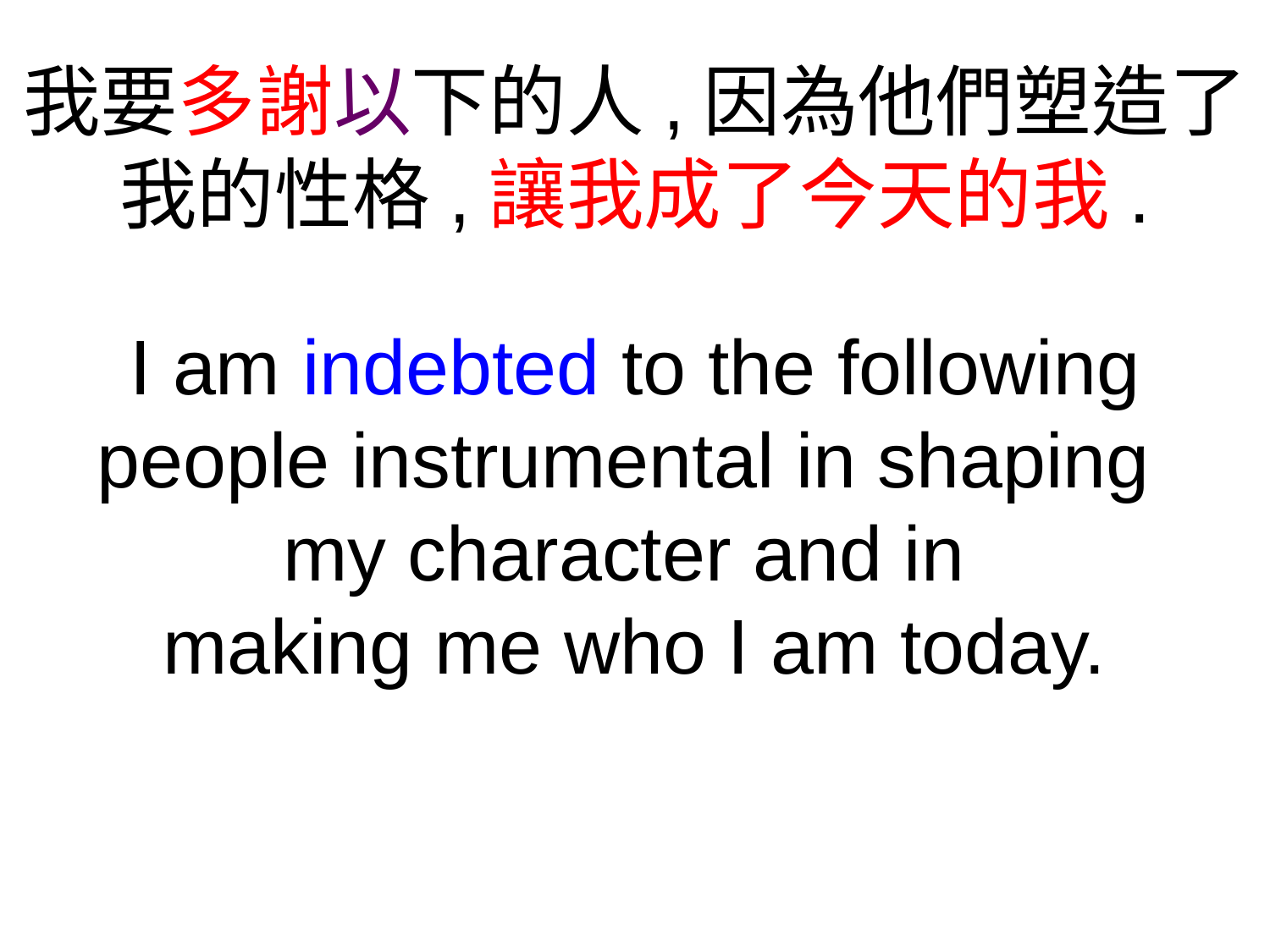

我要多謝以下的人,因為他們塑造了我的性格,讓我成了今天的我.

I am indebted to the following people instrumental in shaping
my character and in
making me who I am today.